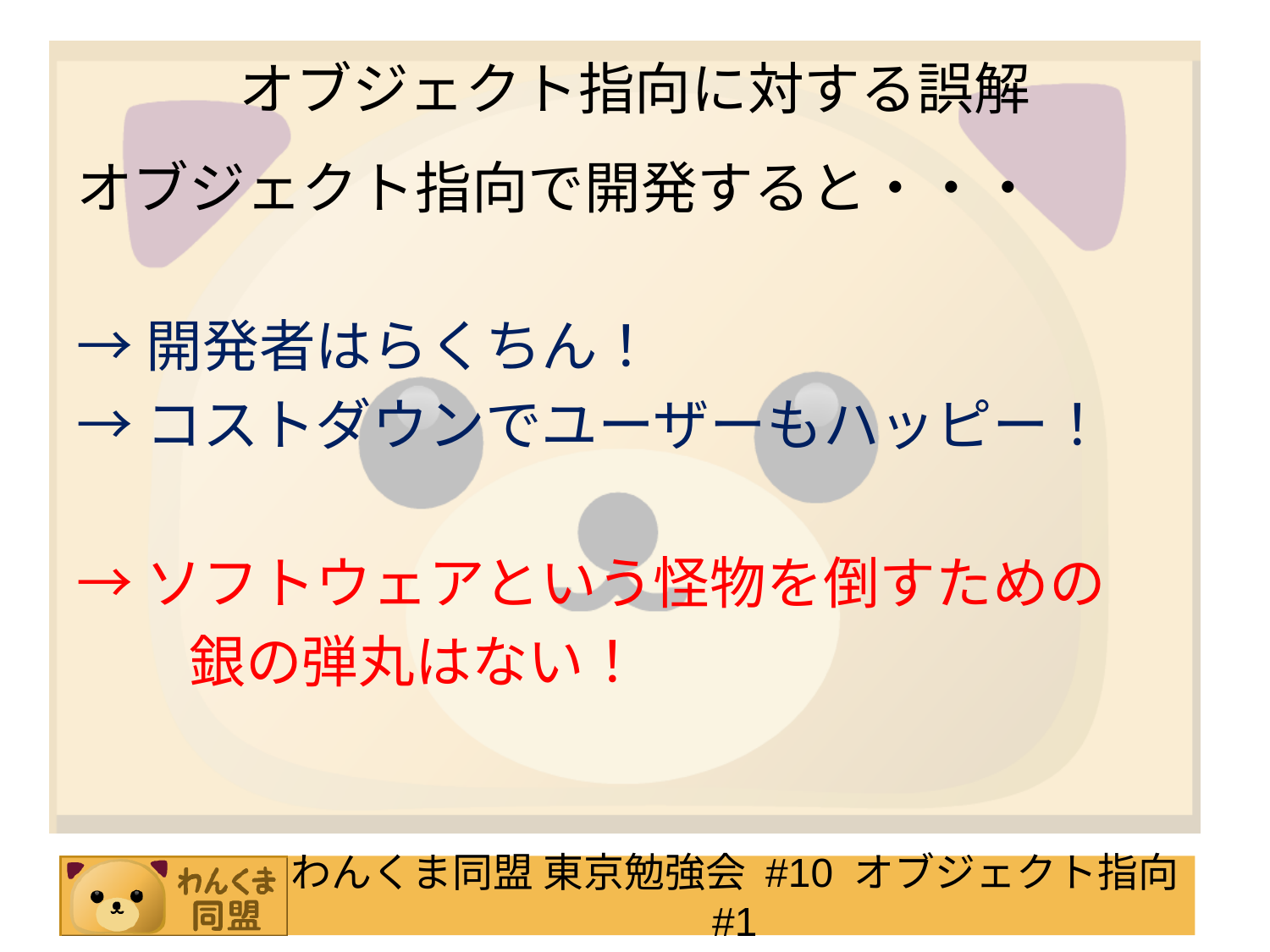

# オブジェクト指向に対する誤解
オブジェクト指向で開発すると・・・

→開発者はらくちん！
→コストダウンでユーザーもハッピー！

→ソフトウェアという怪物を倒すための
　　銀の弾丸はない！